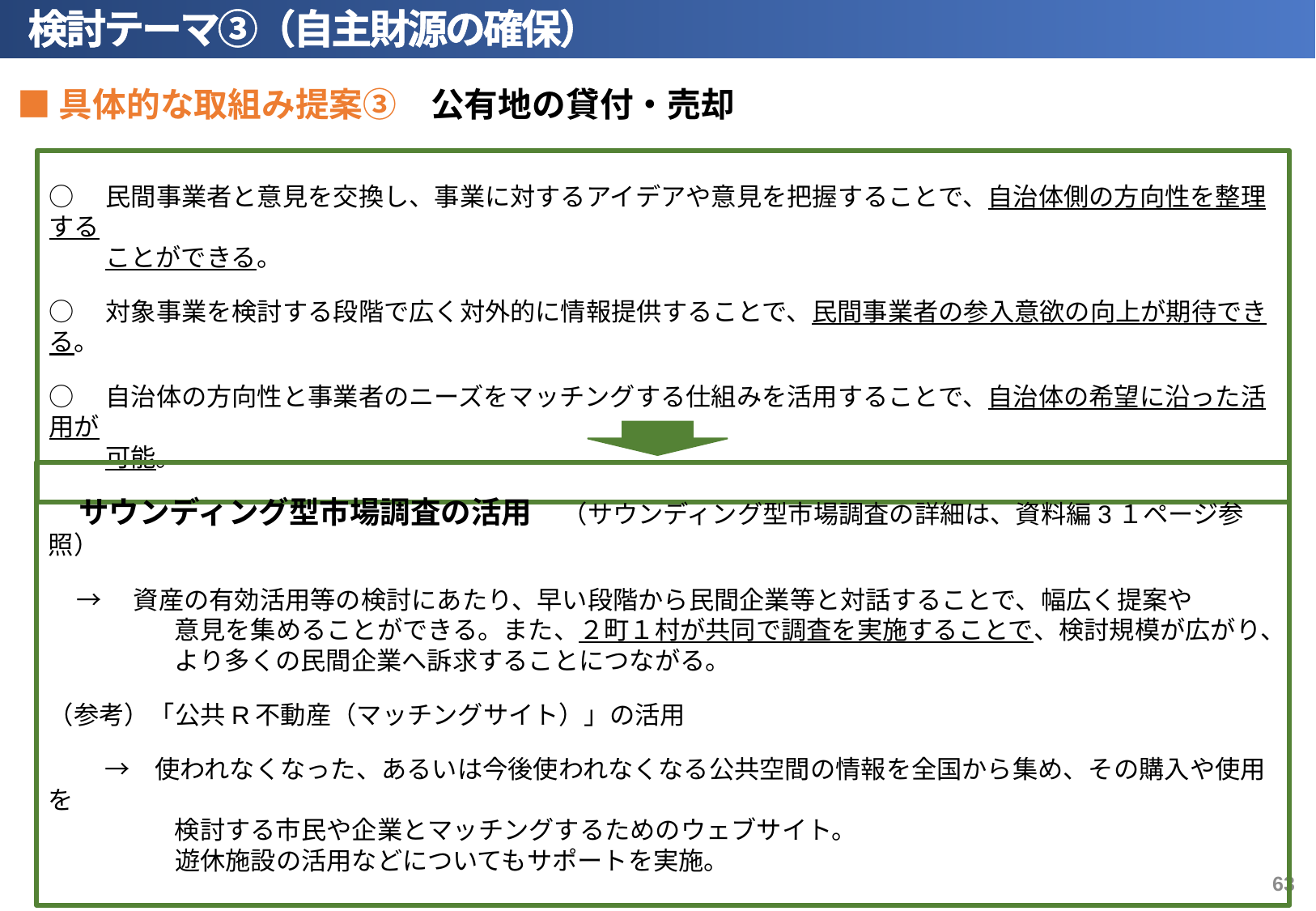

検討テーマ③（自主財源の確保）
■具体的な取組み提案③　公有地の貸付・売却

○　民間事業者と意見を交換し、事業に対するアイデアや意見を把握することで、自治体側の方向性を整理する
　　 ことができる。

○　対象事業を検討する段階で広く対外的に情報提供することで、民間事業者の参入意欲の向上が期待できる。

○　自治体の方向性と事業者のニーズをマッチングする仕組みを活用することで、自治体の希望に沿った活用が
　　 可能。

　サウンディング型市場調査の活用　（サウンディング型市場調査の詳細は、資料編3１ページ参照）

     →　資産の有効活用等の検討にあたり、早い段階から民間企業等と対話することで、幅広く提案や
　　　　　意見を集めることができる。また、２町１村が共同で調査を実施することで、検討規模が広がり、
　　　　　より多くの民間企業へ訴求することにつながる。

（参考）「公共R不動産（マッチングサイト）」の活用

　　 →　使われなくなった、あるいは今後使われなくなる公共空間の情報を全国から集め、その購入や使用を
　　　　　検討する市民や企業とマッチングするためのウェブサイト。
　　　　　遊休施設の活用などについてもサポートを実施。

63